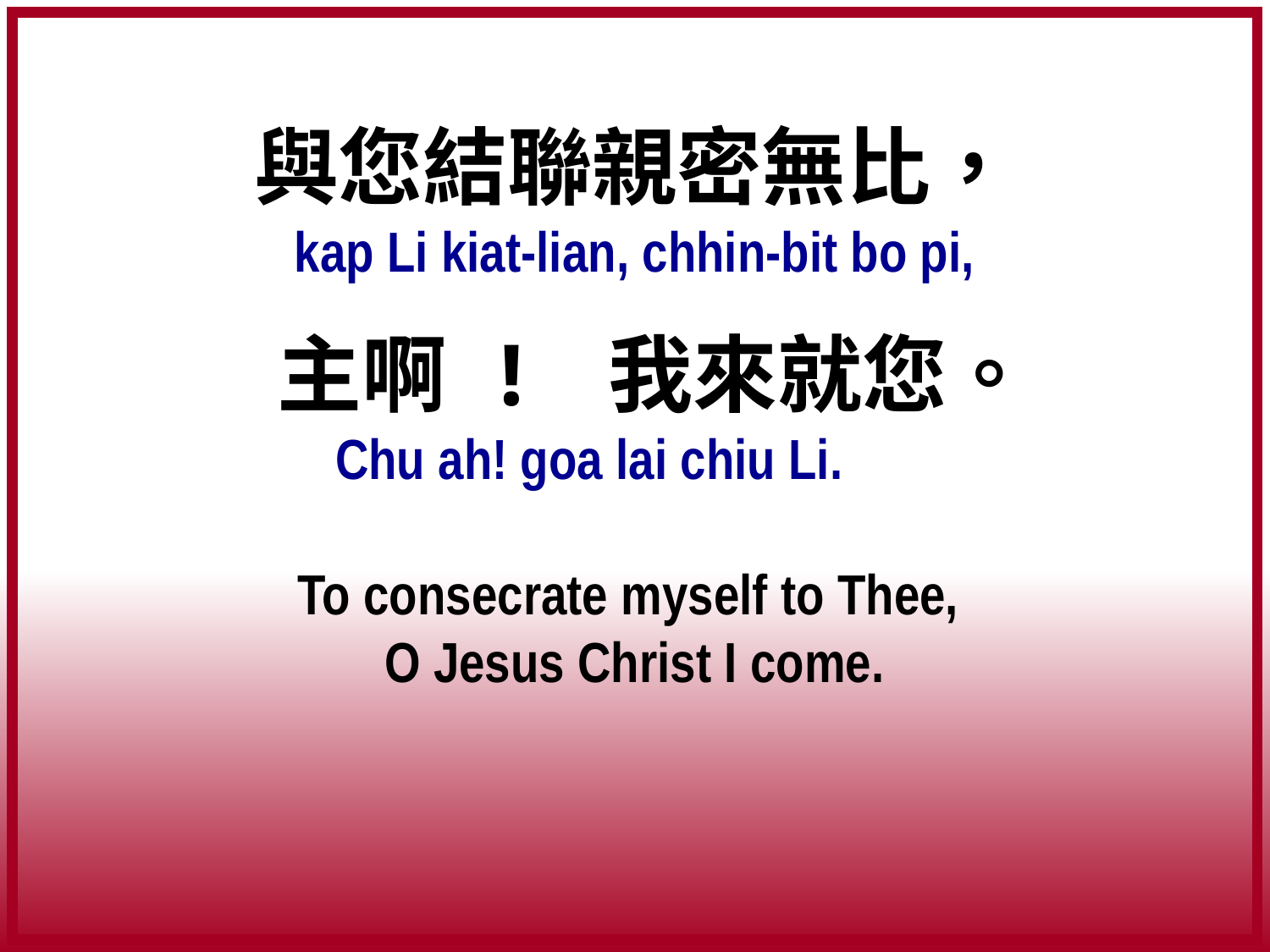

與您結聯親密無比，
kap Li kiat-lian, chhin-bit bo pi,

 主啊 ! 我來就您。
                         Chu ah! goa lai chiu Li.

To consecrate myself to Thee,
O Jesus Christ I come.